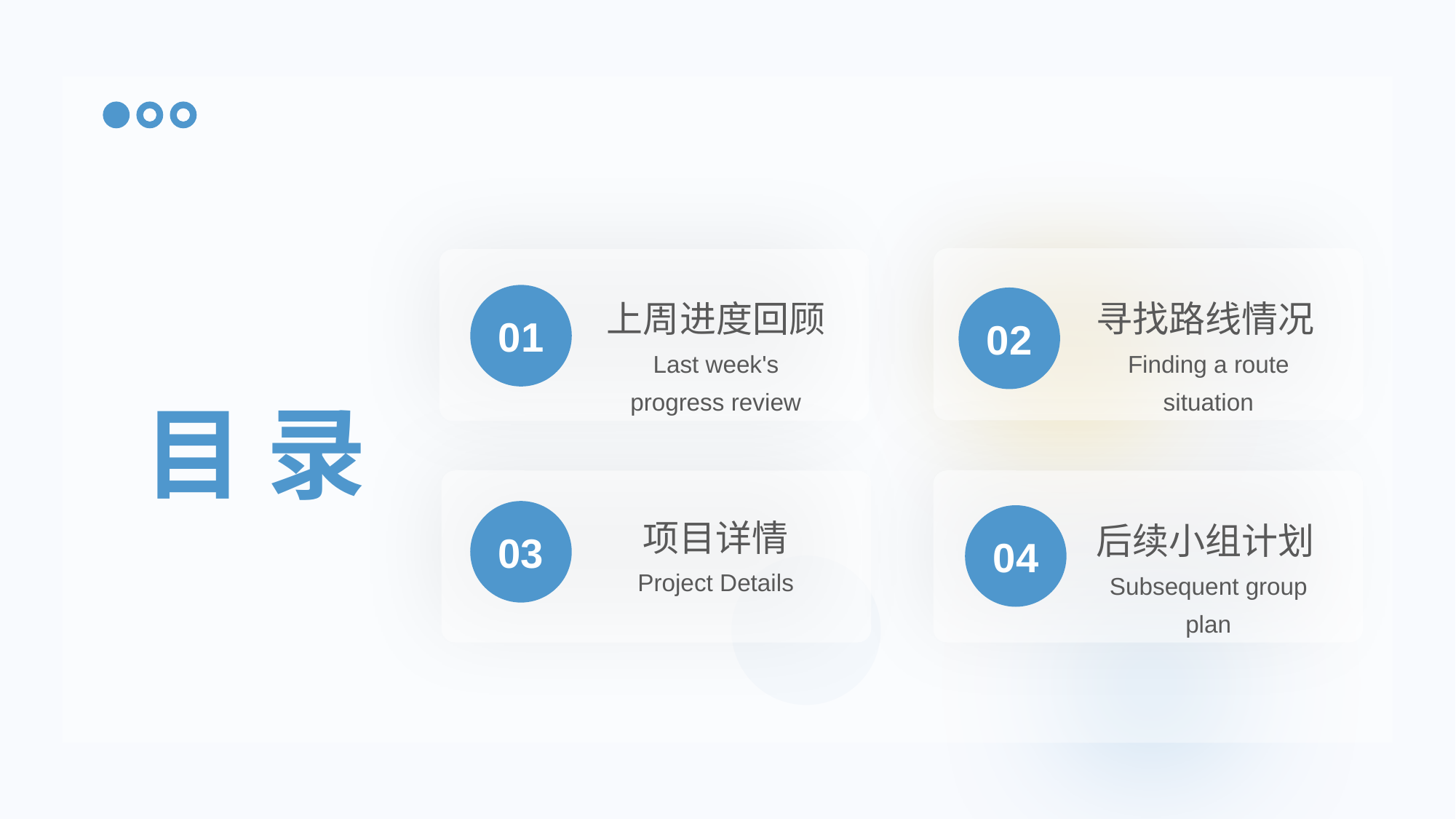

02
寻找路线情况Finding a route situation

01
上周进度回顾
Last week's progress review

目 录

03
项目详情
Project Details

04
后续小组计划Subsequent group plan

PPT模板 http://www.1ppt.com/moban/